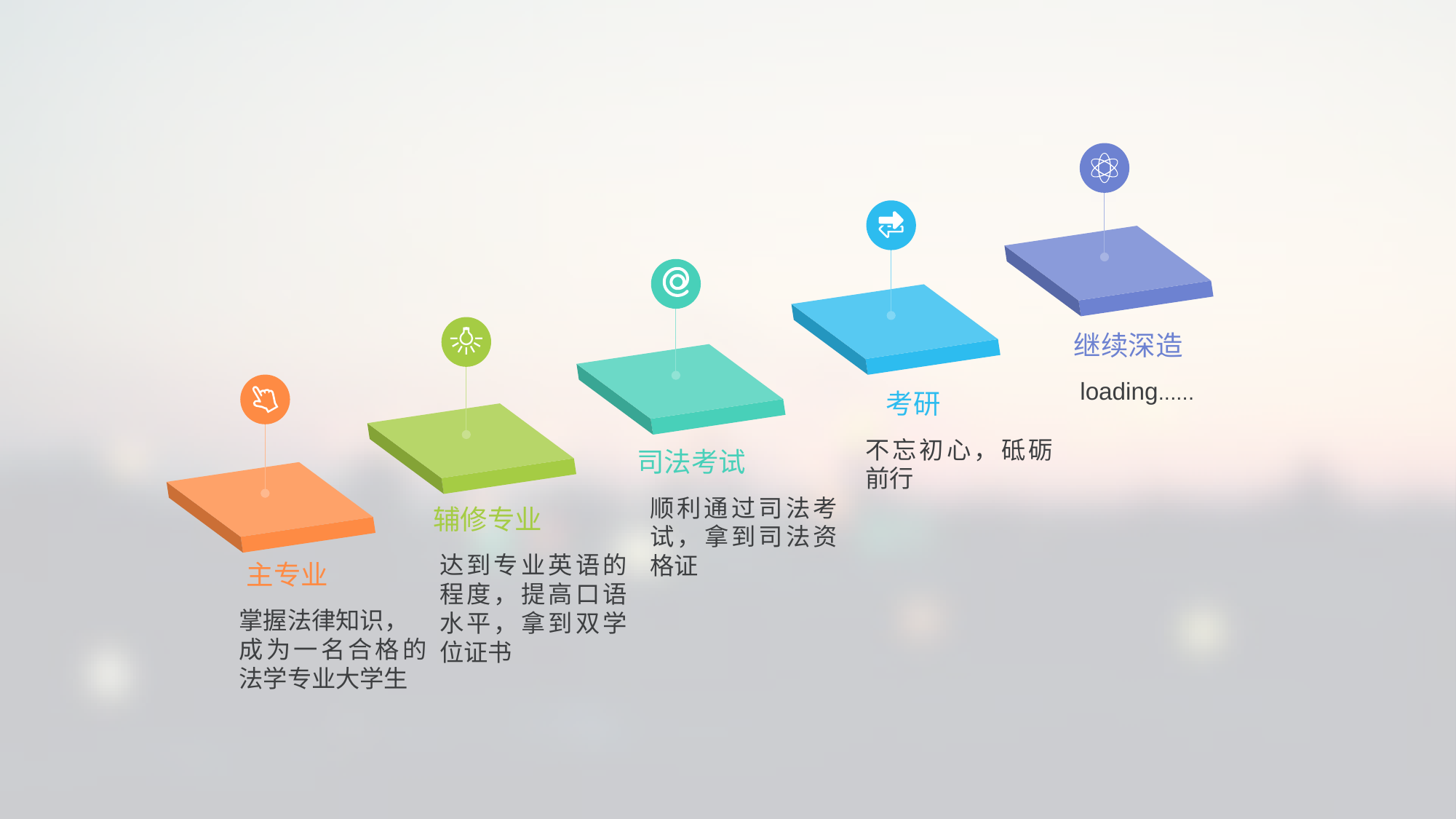

继续深造

loading......

考研

不忘初心，砥砺前行
司法考试

顺利通过司法考试，拿到司法资格证
辅修专业
达到专业英语的程度，提高口语水平，拿到双学位证书
主专业
掌握法律知识，
成为一名合格的法学专业大学生